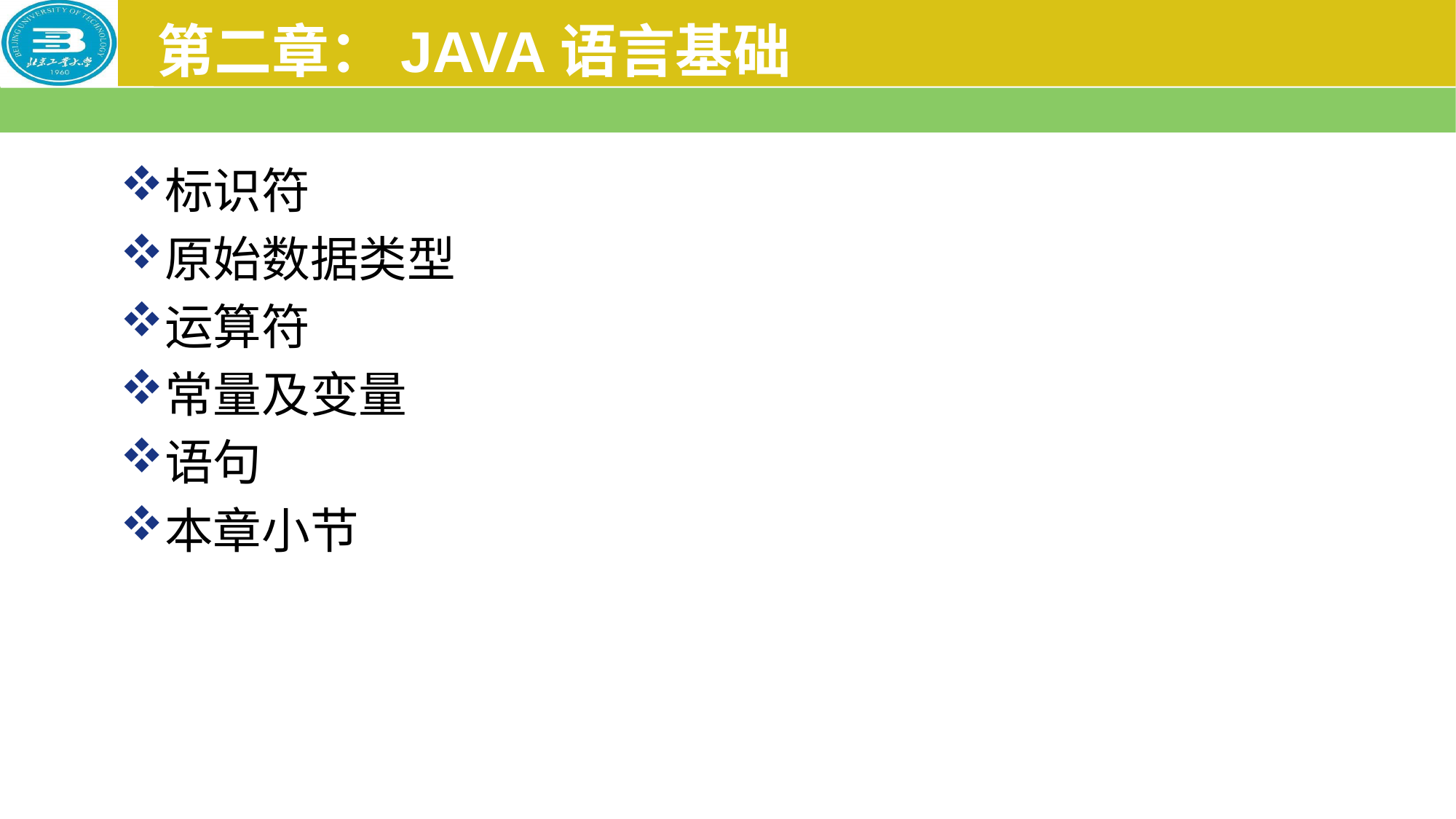

# 第二章：JAVA语言基础
标识符
原始数据类型
运算符
常量及变量
语句
本章小节